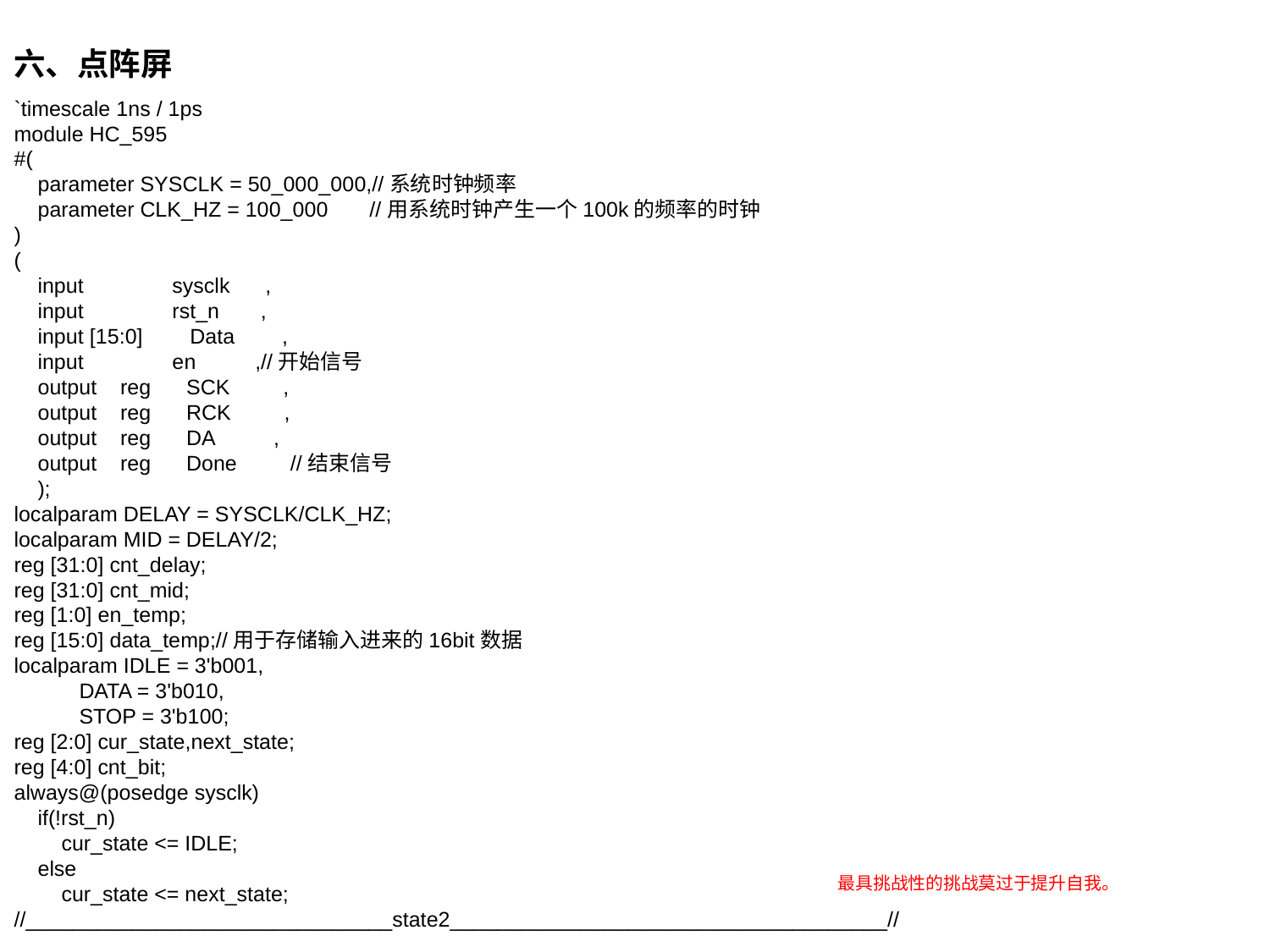

六、点阵屏
`timescale 1ns / 1ps
module HC_595
#(
    parameter SYSCLK = 50_000_000,//系统时钟频率
    parameter CLK_HZ = 100_000       //用系统时钟产生一个100k的频率的时钟
)
(
    input               sysclk      ,
    input               rst_n       ,
    input [15:0]        Data        ,
    input               en          ,//开始信号
    output    reg      SCK         ,
    output    reg      RCK         ,
    output    reg      DA          ,
    output    reg      Done         //结束信号
    );
localparam DELAY = SYSCLK/CLK_HZ;
localparam MID = DELAY/2;
reg [31:0] cnt_delay;
reg [31:0] cnt_mid;
reg [1:0] en_temp;
reg [15:0] data_temp;//用于存储输入进来的16bit数据
localparam IDLE = 3'b001,
           DATA = 3'b010,
           STOP = 3'b100;
reg [2:0] cur_state,next_state;
reg [4:0] cnt_bit;
always@(posedge sysclk)
    if(!rst_n)
        cur_state <= IDLE;
    else
        cur_state <= next_state;
//_______________________________state2_____________________________________//
最具挑战性的挑战莫过于提升自我。